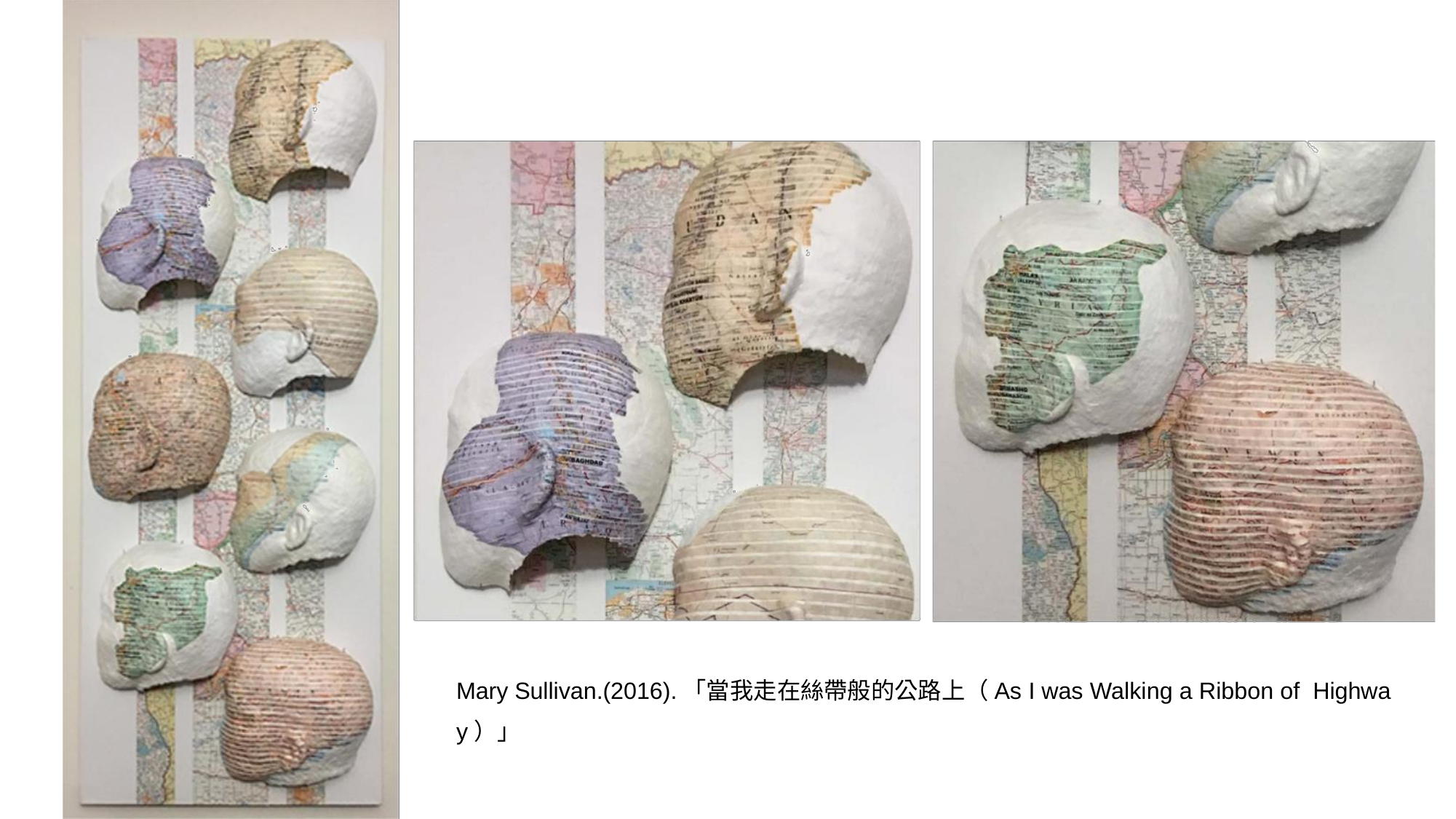

Mary Sullivan.(2016).「當我走在絲帶般的公路上（As I was Walking a Ribbon of  Highway）」